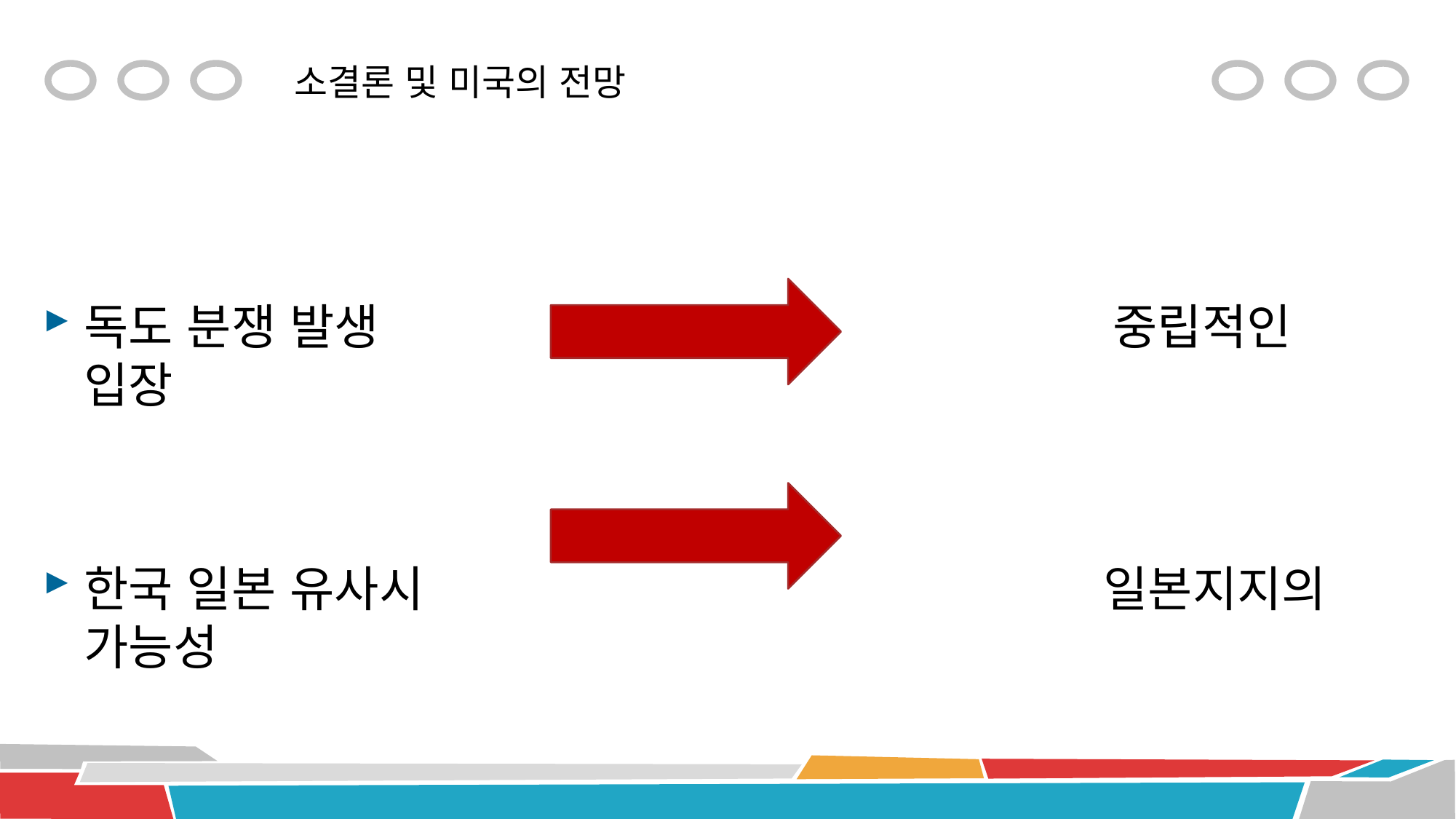

# 소결론 및 미국의 전망

독도 분쟁 발생                                                      중립적인 입장

한국 일본 유사시                                                  일본지지의 가능성